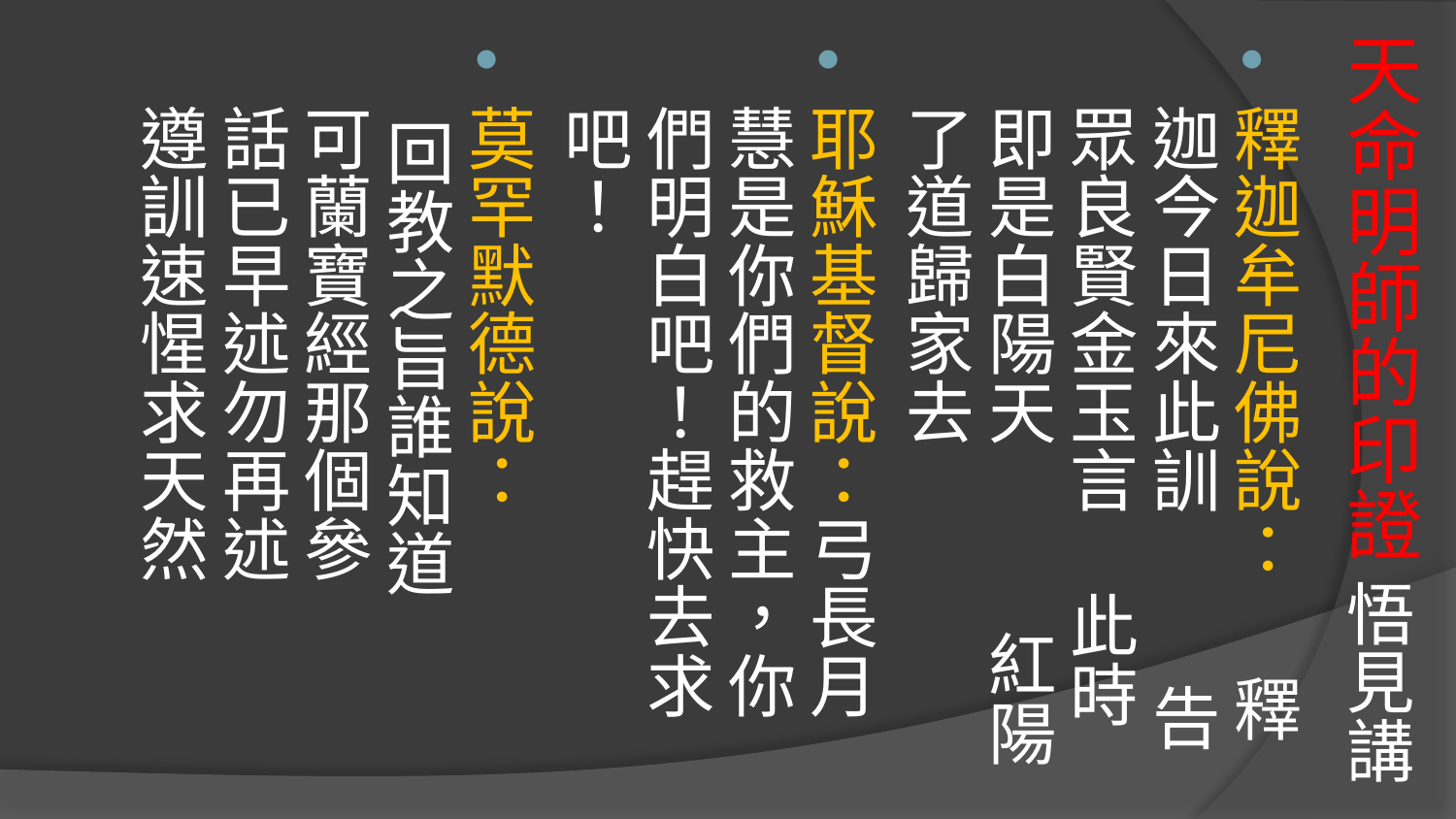

# 天命明師的印證 悟見講
釋迦牟尼佛說：      釋迦今日來此訓           告眾良賢金玉言     此時即是白陽天            紅陽了道歸家去
耶穌基督說：弓長月慧是你們的救主，你們明白吧！趕快去求吧！
莫罕默德說：                   回教之旨誰知道           可蘭寶經那個參            話已早述勿再述             遵訓速惺求天然